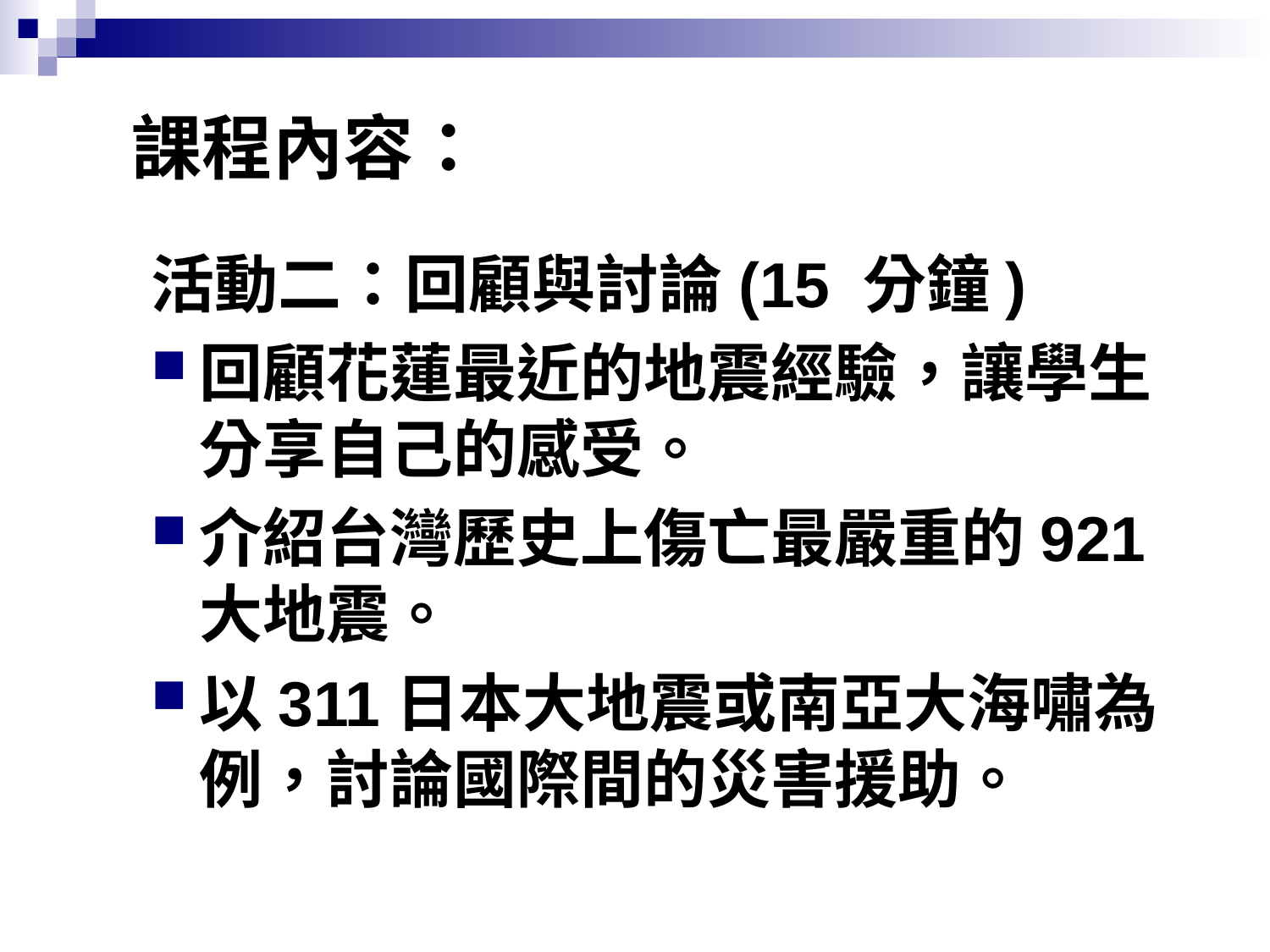

# 課程內容：
活動二：回顧與討論(15 分鐘)
回顧花蓮最近的地震經驗，讓學生分享自己的感受。
介紹台灣歷史上傷亡最嚴重的921大地震。
以311日本大地震或南亞大海嘯為例，討論國際間的災害援助。